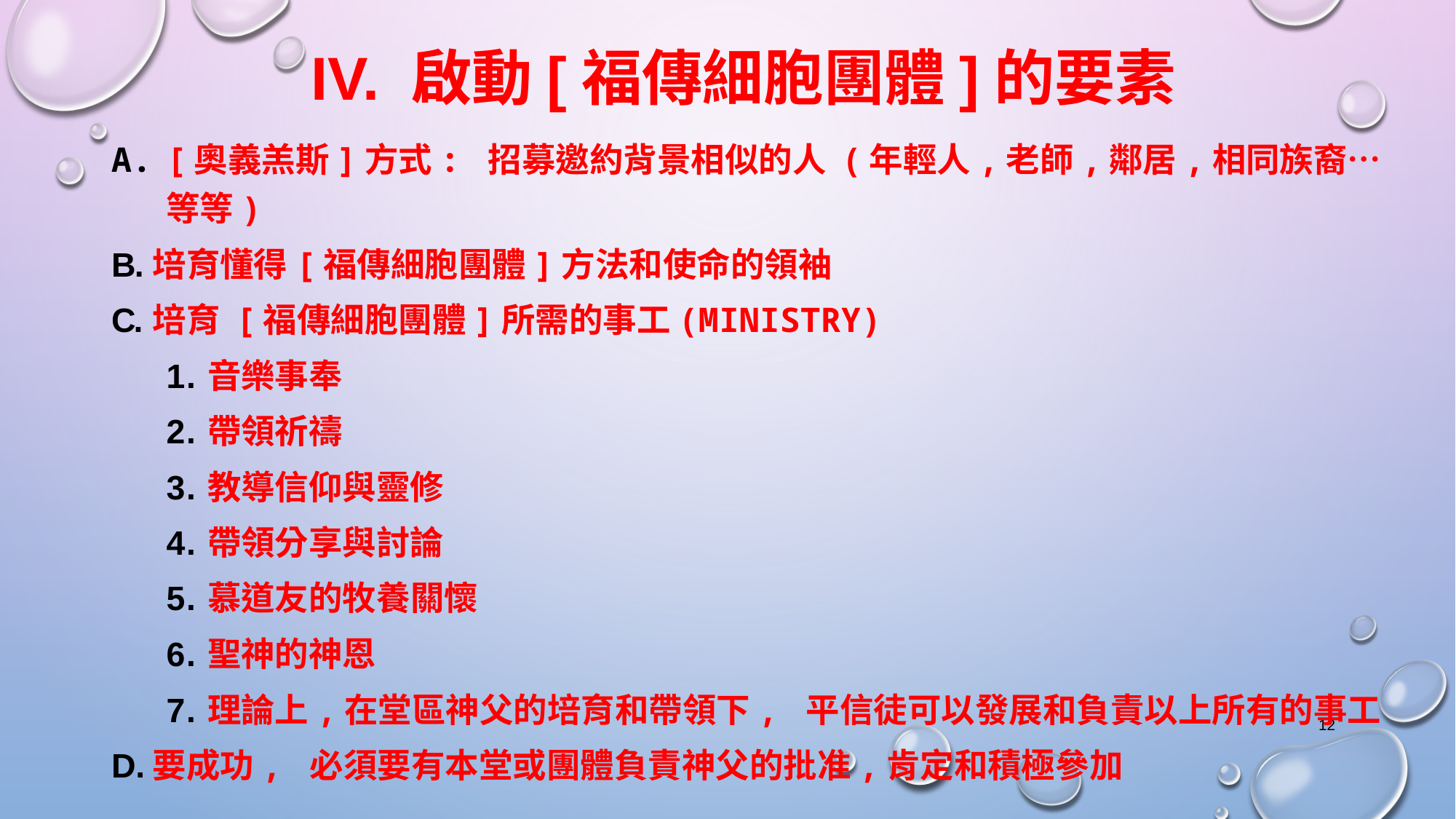

# IV. 啟動[福傳細胞團體]的要素
[奧義羔斯]方式: 招募邀約背景相似的人 (年輕人,老師,鄰居,相同族裔…等等)
培育懂得[福傳細胞團體]方法和使命的領袖
培育 [福傳細胞團體]所需的事工(ministry)
音樂事奉
帶領祈禱
教導信仰與靈修
帶領分享與討論
慕道友的牧養關懷
聖神的神恩
理論上,在堂區神父的培育和帶領下, 平信徒可以發展和負責以上所有的事工
要成功, 必須要有本堂或團體負責神父的批准,肯定和積極參加

12